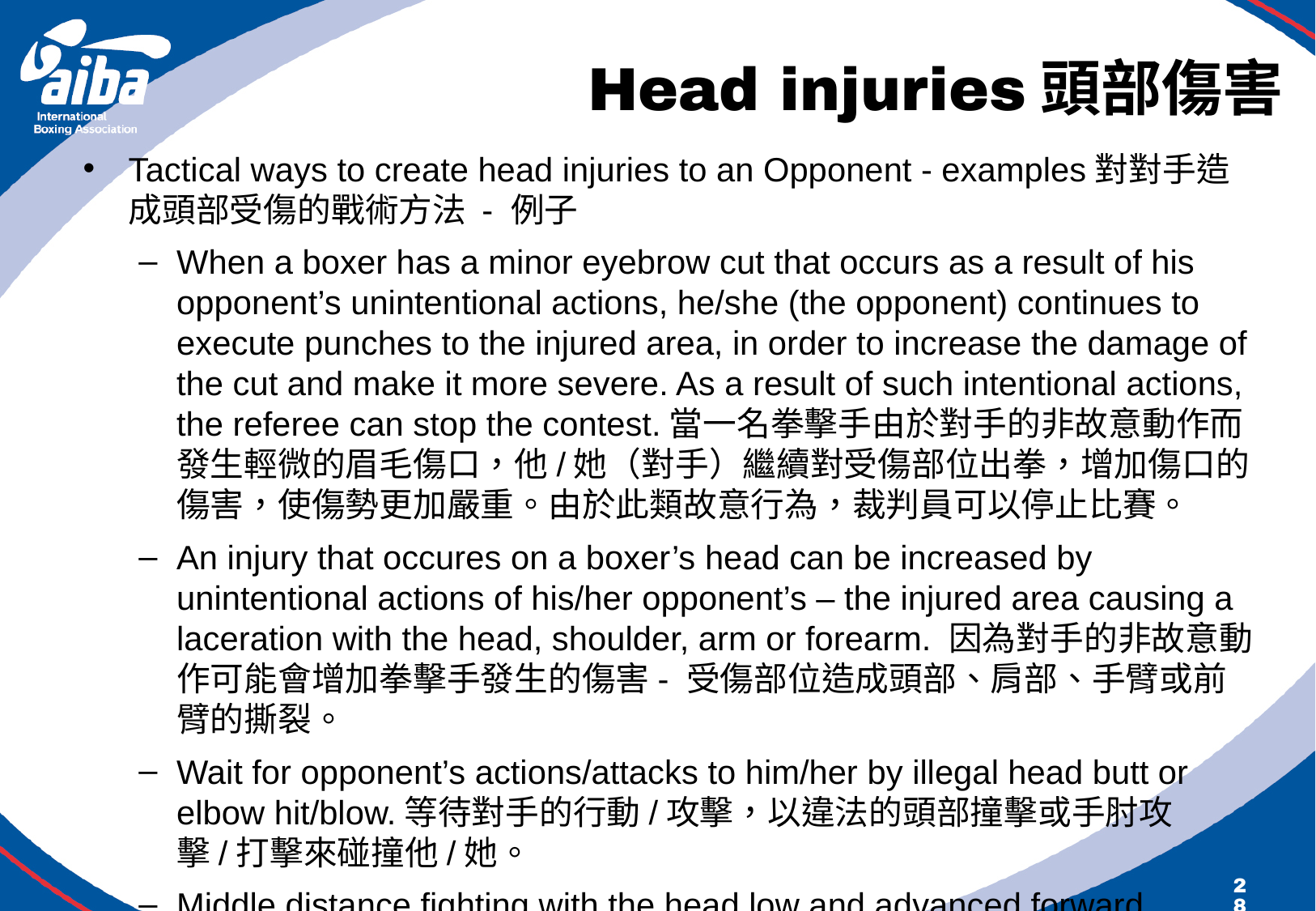

# Head injuries頭部傷害
Tactical ways to create head injuries to an Opponent - examples對對手造成頭部受傷的戰術方法 - 例子
When a boxer has a minor eyebrow cut that occurs as a result of his opponent’s unintentional actions, he/she (the opponent) continues to execute punches to the injured area, in order to increase the damage of the cut and make it more severe. As a result of such intentional actions, the referee can stop the contest.當一名拳擊手由於對手的非故意動作而發生輕微的眉毛傷口，他/她（對手）繼續對受傷部位出拳，增加傷口的傷害，使傷勢更加嚴重。由於此類故意行為，裁判員可以停止比賽。
An injury that occures on a boxer’s head can be increased by unintentional actions of his/her opponent’s – the injured area causing a laceration with the head, shoulder, arm or forearm. 因為對手的非故意動作可能會增加拳擊手發生的傷害- 受傷部位造成頭部、肩部、手臂或前臂的撕裂。
Wait for opponent’s actions/attacks to him/her by illegal head butt or elbow hit/blow.等待對手的行動/攻擊，以違法的頭部撞擊或手肘攻擊/打擊來碰撞他/她。
Middle distance fighting with the head low and advanced forward against the arms低著頭的中距離對戰並擋著手臂向前進
These are only exemplary actions that can occur causing head injuries. 這些只是可能導致頭部受傷的舉例行為。

284